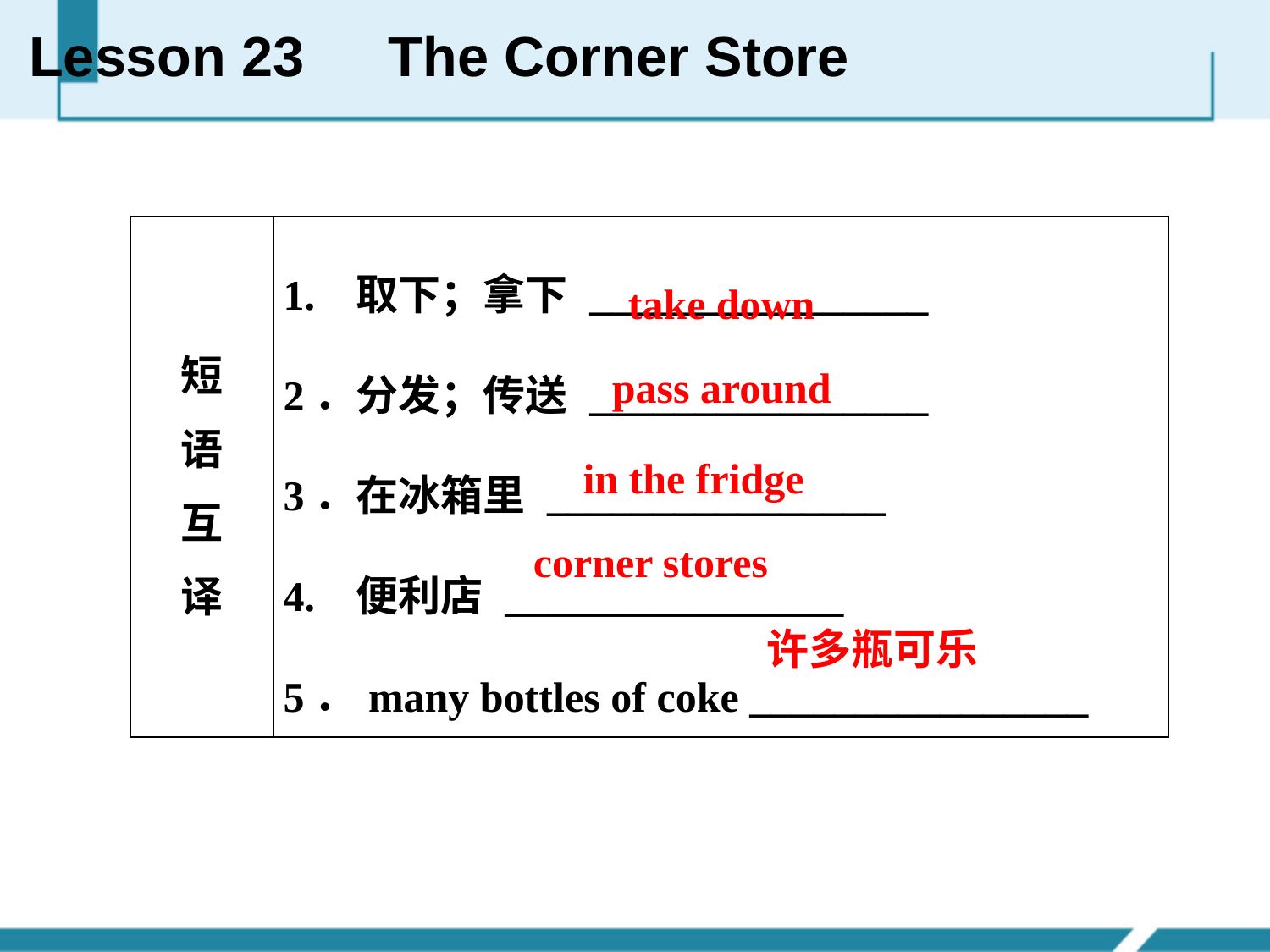

Lesson 23　The Corner Store
| 短 语 互 译 | 1. 取下；拿下 \_\_\_\_\_\_\_\_\_\_\_\_\_\_\_\_ 2．分发；传送 \_\_\_\_\_\_\_\_\_\_\_\_\_\_\_\_ 3．在冰箱里 \_\_\_\_\_\_\_\_\_\_\_\_\_\_\_\_ 4. 便利店 \_\_\_\_\_\_\_\_\_\_\_\_\_\_\_\_ 5．many bottles of coke \_\_\_\_\_\_\_\_\_\_\_\_\_\_\_\_ |
| --- | --- |
take down
pass around
in the fridge
corner stores
许多瓶可乐